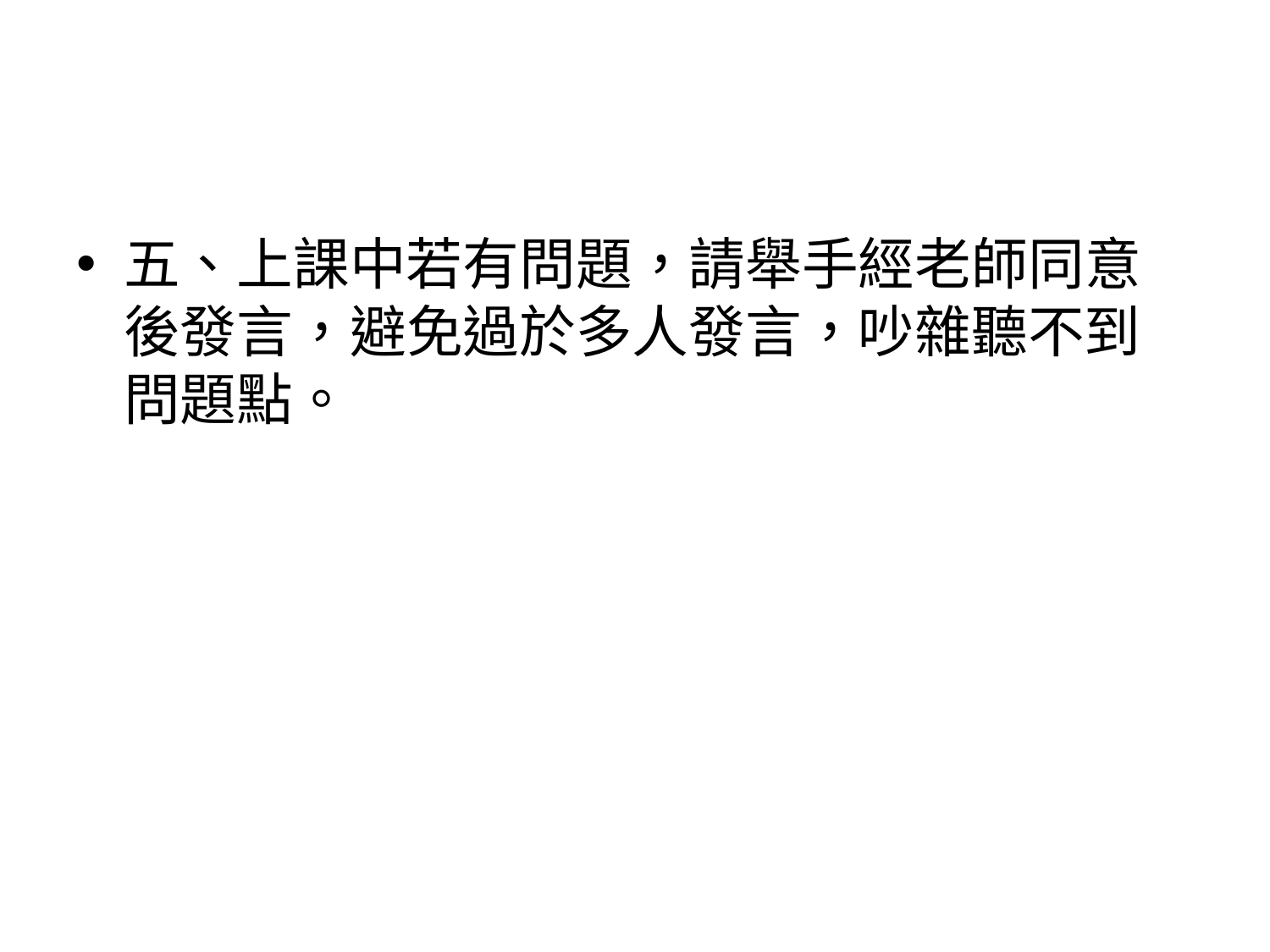

#
五、上課中若有問題，請舉手經老師同意後發言，避免過於多人發言，吵雜聽不到問題點。